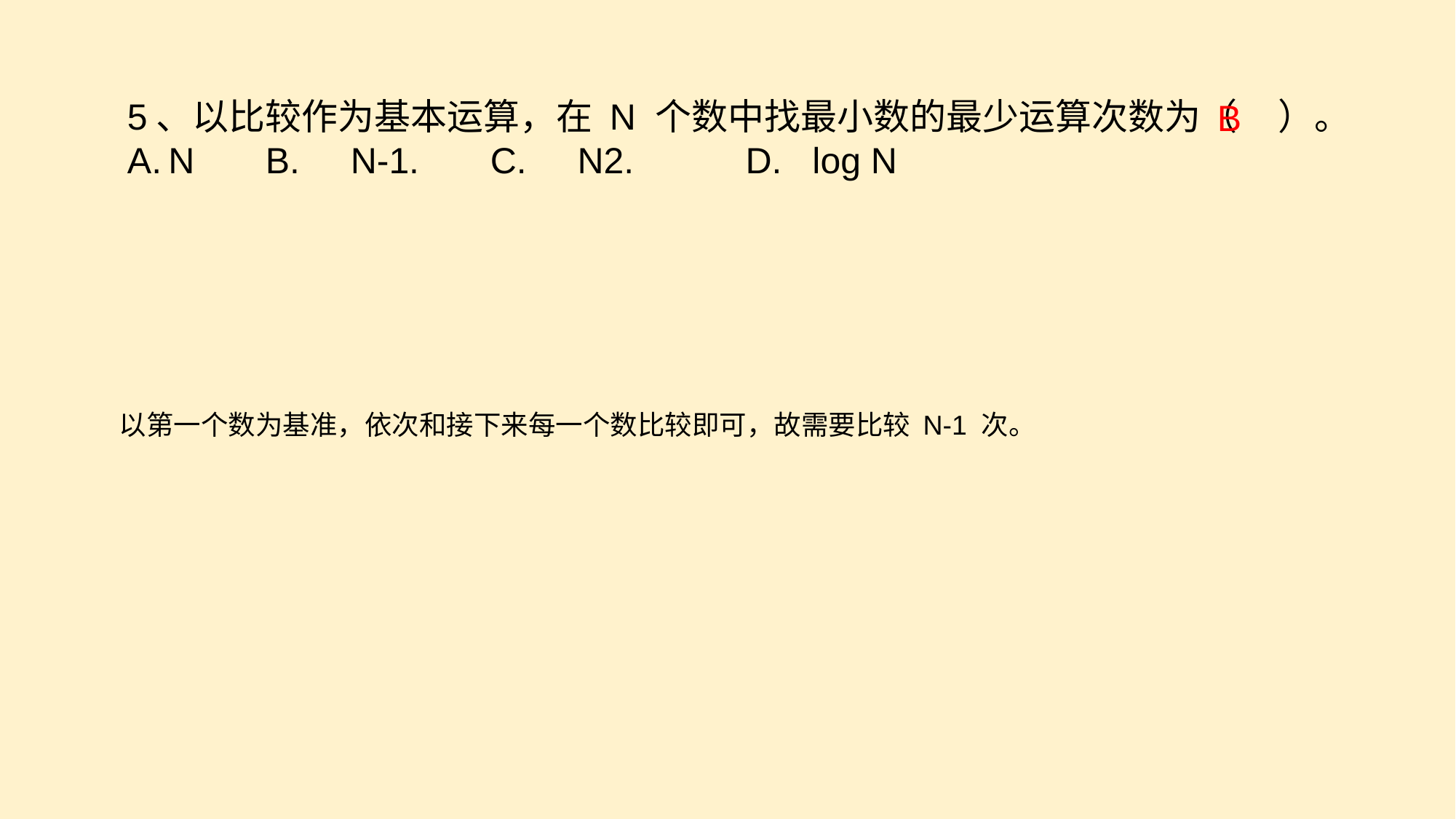

5、以比较作为基本运算，在 N 个数中找最小数的最少运算次数为（     ）。
N       B.     N-1.       C.     N2.           D.   log N
B
以第一个数为基准，依次和接下来每一个数比较即可，故需要比较 N-1 次。